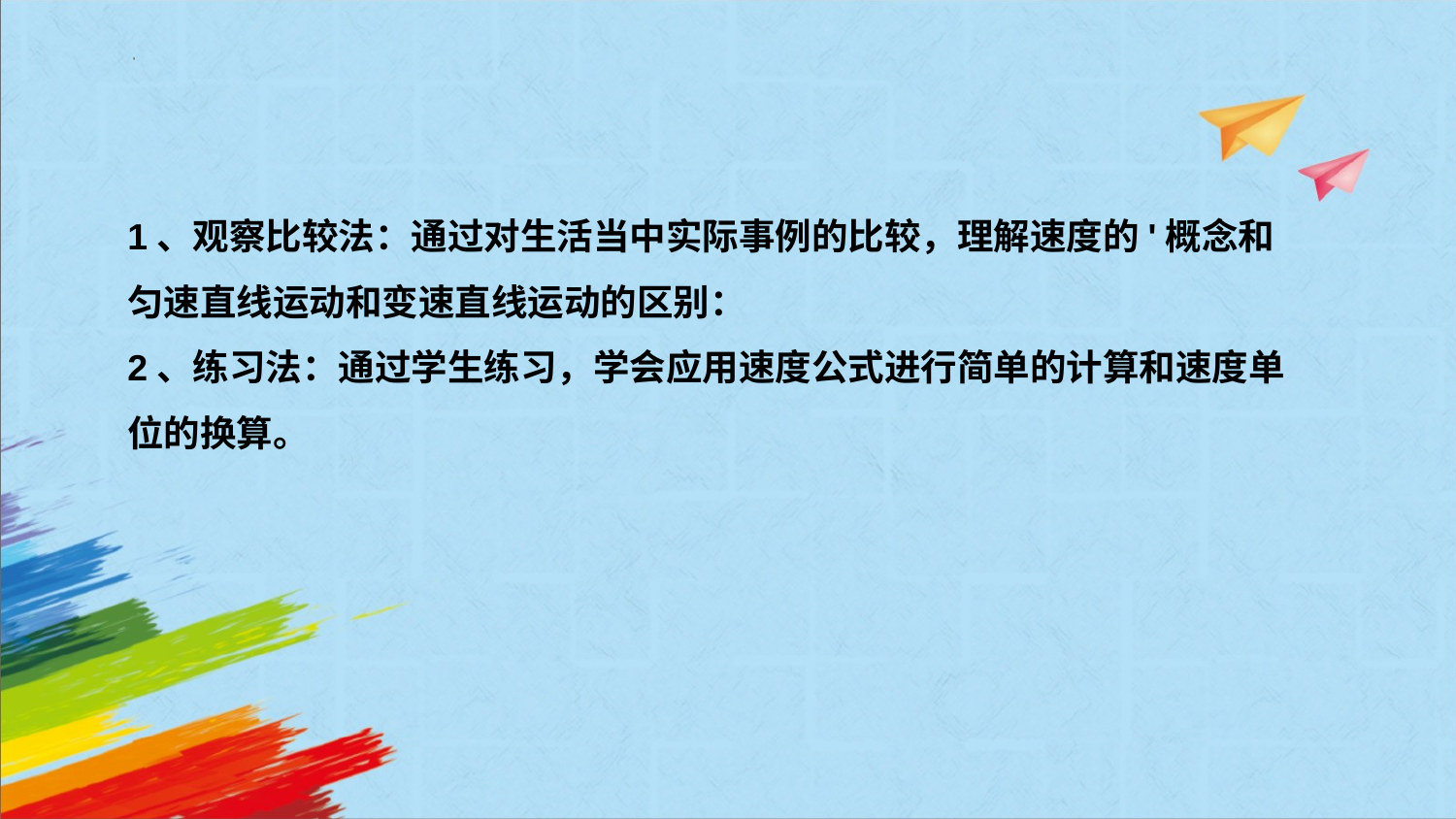

1、观察比较法：通过对生活当中实际事例的比较，理解速度的'概念和匀速直线运动和变速直线运动的区别：
2、练习法：通过学生练习，学会应用速度公式进行简单的计算和速度单位的换算。